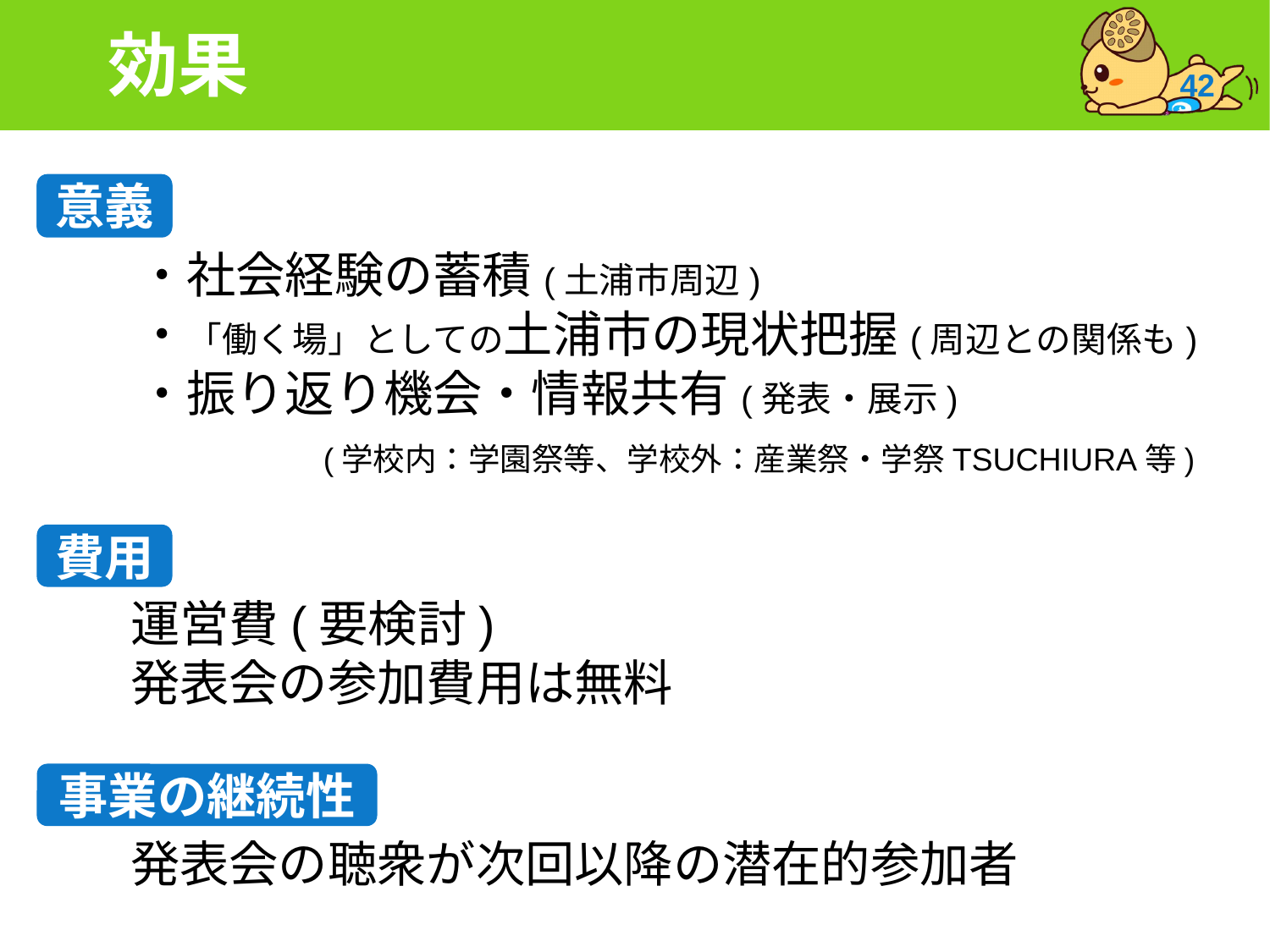

# 効果
42
意義
意義
・社会経験の蓄積(土浦市周辺)
・「働く場」としての土浦市の現状把握(周辺との関係も)
・振り返り機会・情報共有(発表・展示)
          　 (学校内：学園祭等、学校外：産業祭・学祭TSUCHIURA等)
費用
運営費(要検討)
発表会の参加費用は無料
事業の継続性
発表会の聴衆が次回以降の潜在的参加者